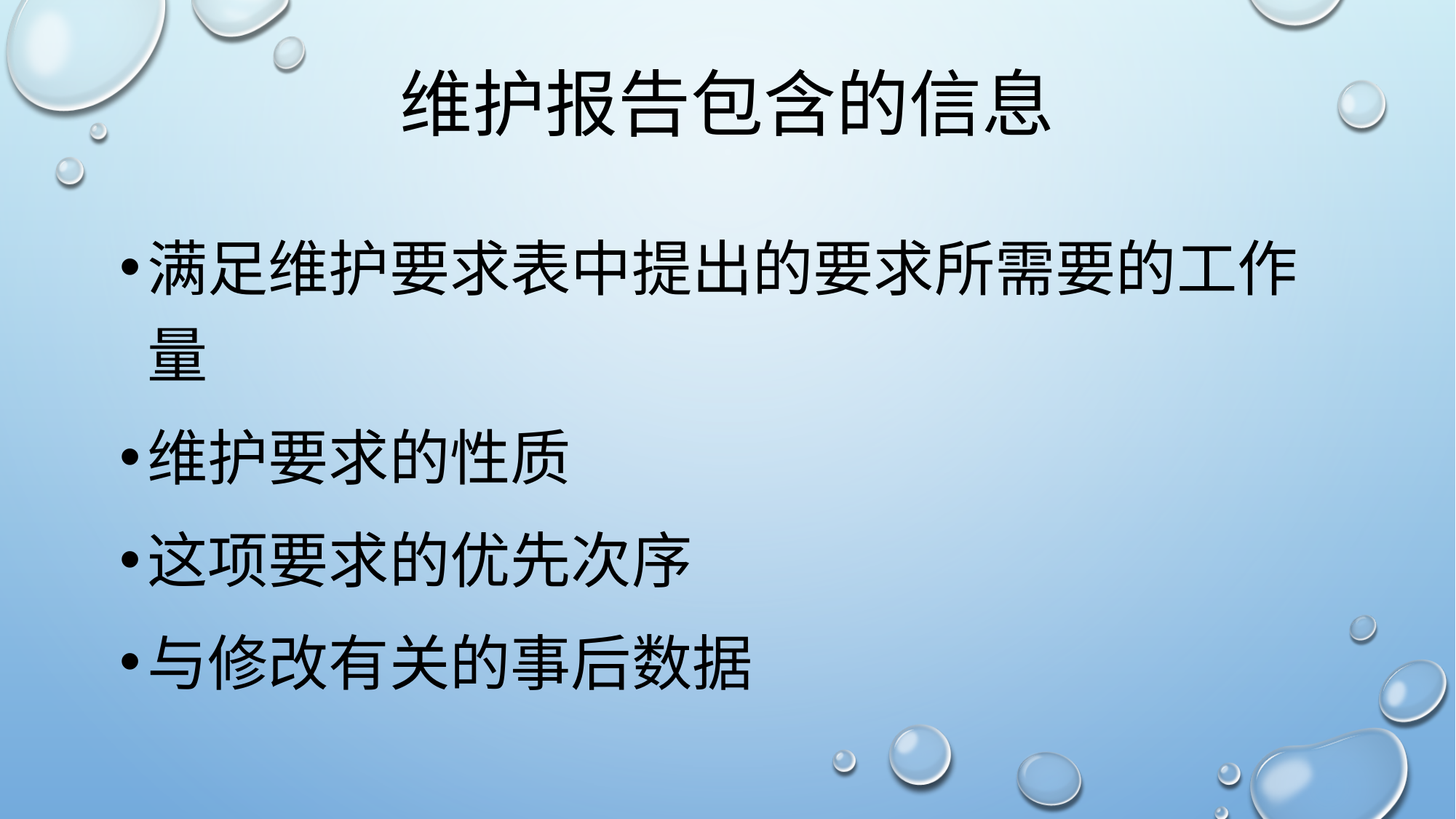

# 维护报告包含的信息
满足维护要求表中提出的要求所需要的工作量
维护要求的性质
这项要求的优先次序
与修改有关的事后数据